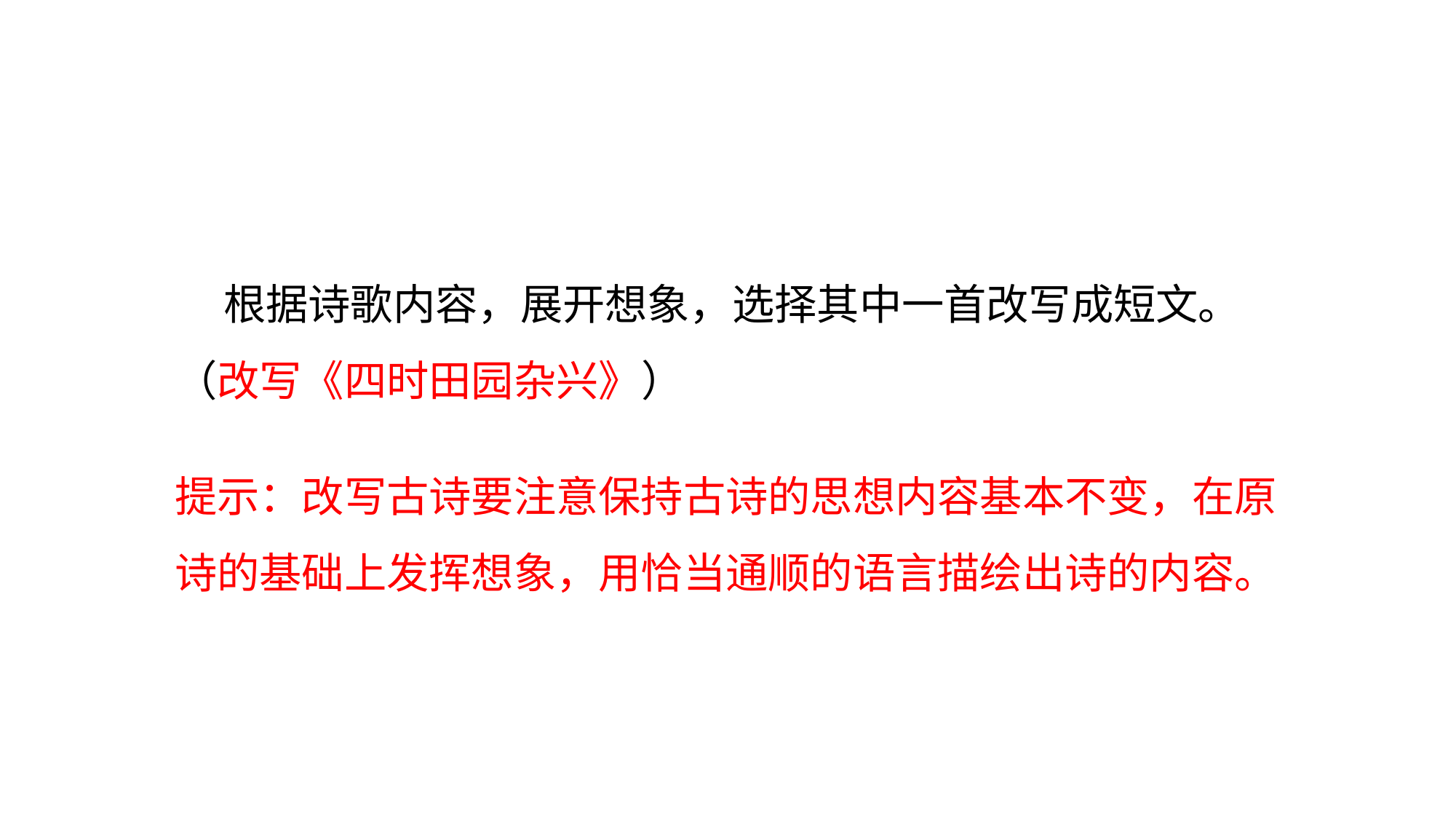

根据诗歌内容，展开想象，选择其中一首改写成短文。（改写《四时田园杂兴》）
提示：改写古诗要注意保持古诗的思想内容基本不变，在原诗的基础上发挥想象，用恰当通顺的语言描绘出诗的内容。